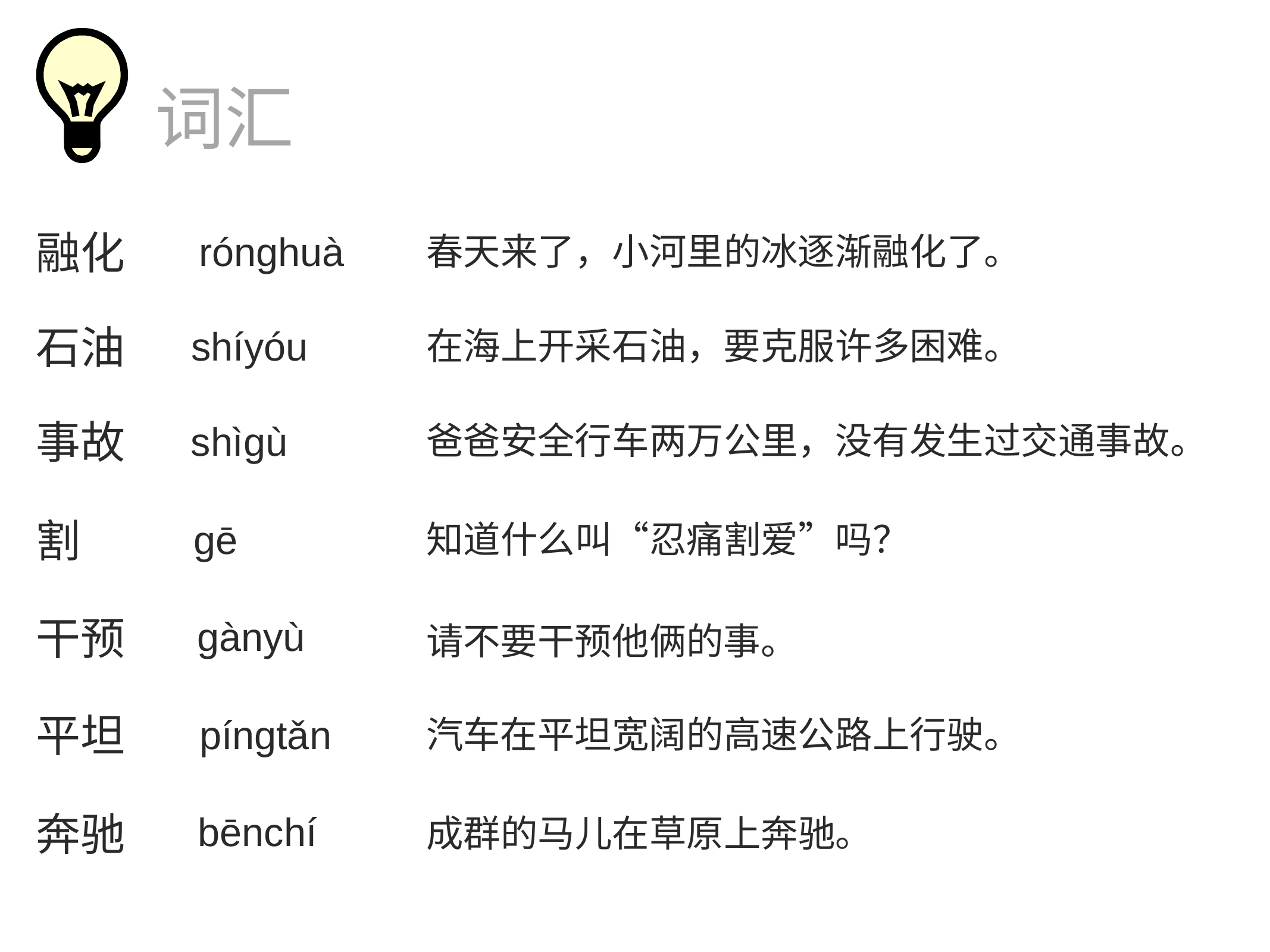

词汇
融化
rónghuà
春天来了，小河里的冰逐渐融化了。
石油
shíyóu
在海上开采石油，要克服许多困难。
事故
shìgù
爸爸安全行车两万公里，没有发生过交通事故。
割
gē
知道什么叫“忍痛割爱”吗？
干预
gànyù
请不要干预他俩的事。
平坦
píngtǎn
汽车在平坦宽阔的高速公路上行驶。
奔驰
bēnchí
成群的马儿在草原上奔驰。